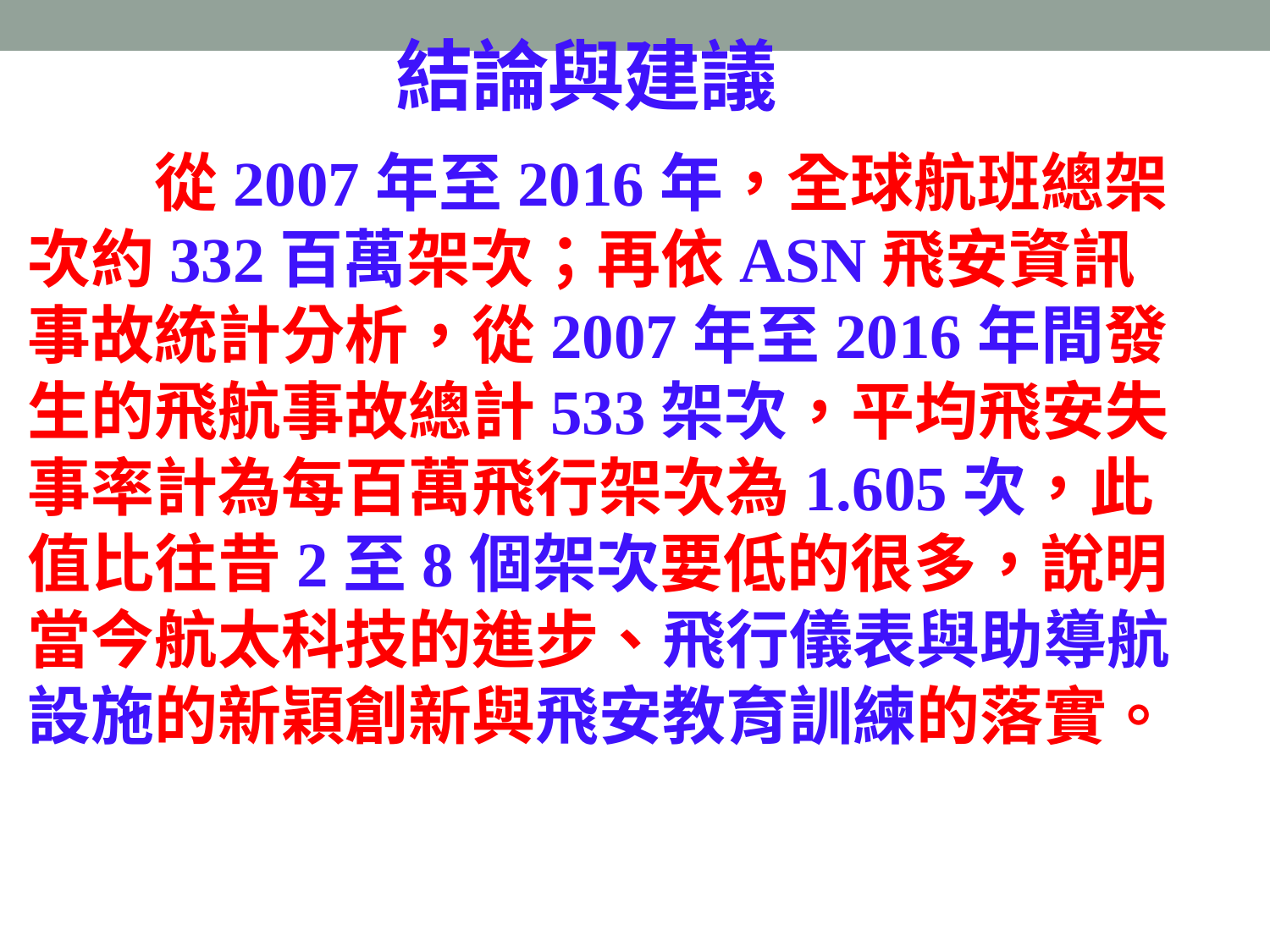

# 結論與建議
	從2007年至2016年，全球航班總架次約332百萬架次；再依ASN飛安資訊事故統計分析，從2007年至2016年間發生的飛航事故總計533架次，平均飛安失事率計為每百萬飛行架次為1.605次，此值比往昔2至8個架次要低的很多，說明當今航太科技的進步、飛行儀表與助導航設施的新穎創新與飛安教育訓練的落實。